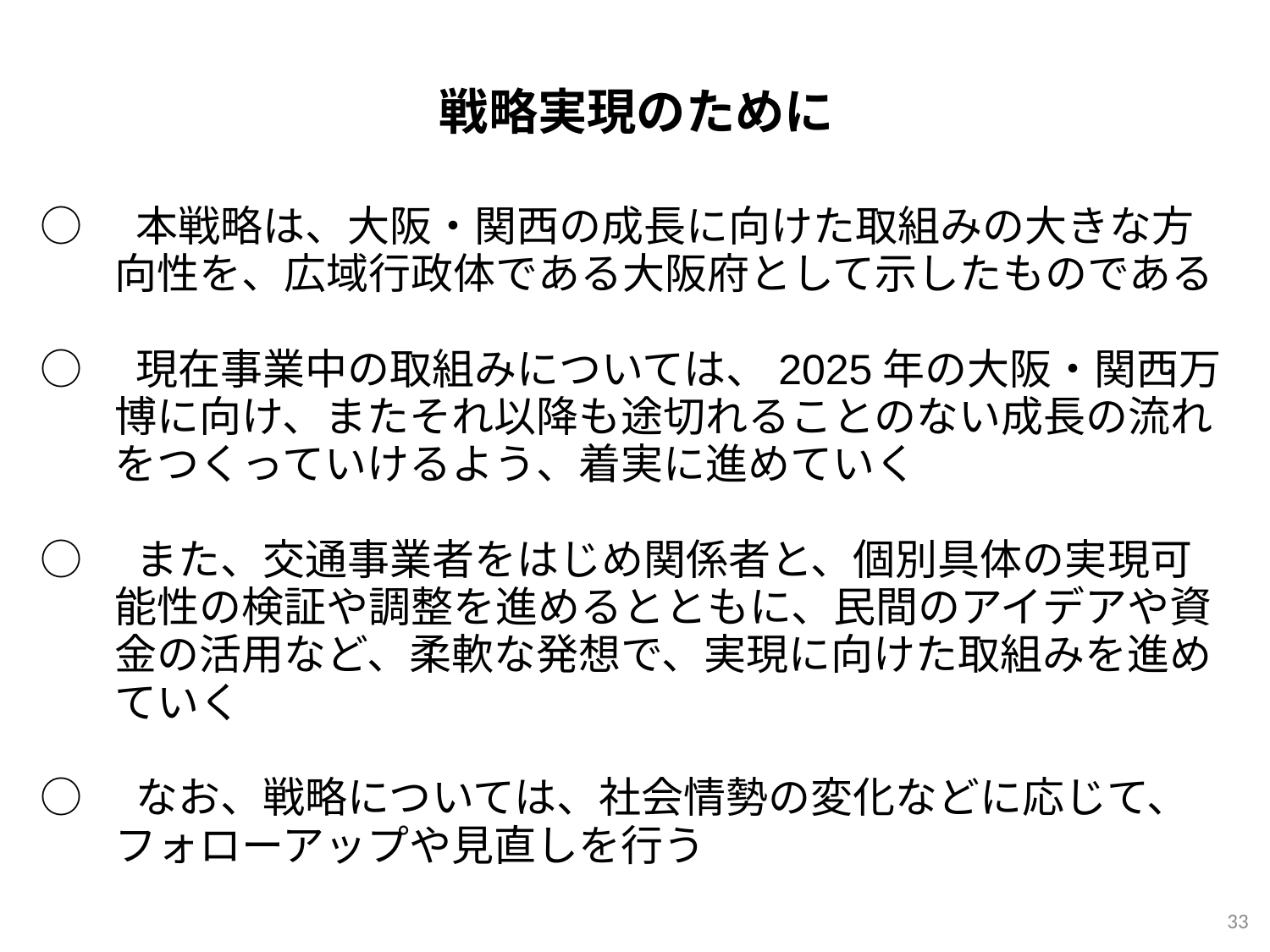

戦略実現のために
○　本戦略は、大阪・関西の成長に向けた取組みの大きな方向性を、広域行政体である大阪府として示したものである

○　現在事業中の取組みについては、2025年の大阪・関西万博に向け、またそれ以降も途切れることのない成長の流れをつくっていけるよう、着実に進めていく

○　また、交通事業者をはじめ関係者と、個別具体の実現可能性の検証や調整を進めるとともに、民間のアイデアや資金の活用など、柔軟な発想で、実現に向けた取組みを進めていく

○　なお、戦略については、社会情勢の変化などに応じて、フォローアップや見直しを行う
33